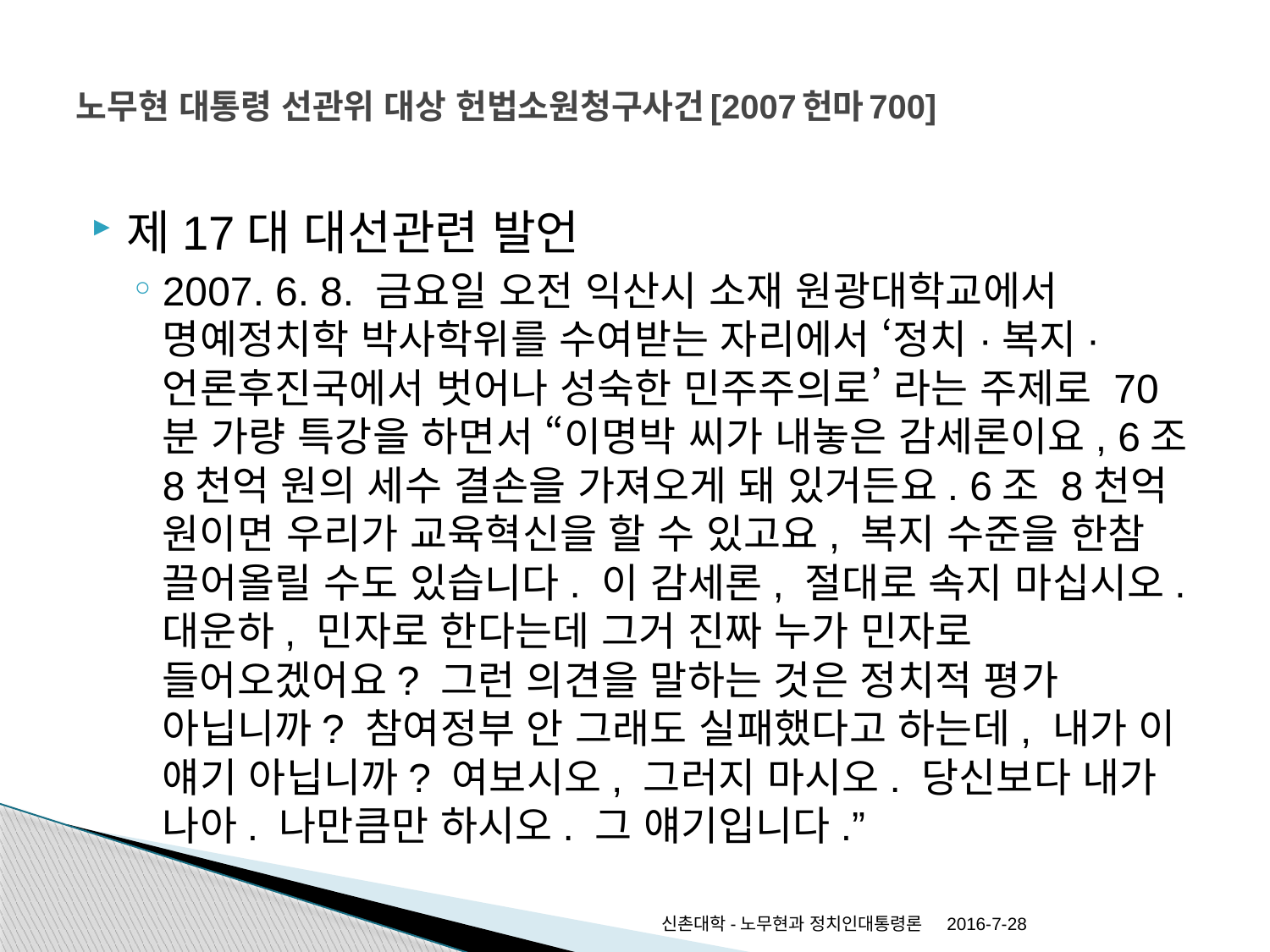

# 노무현 대통령 선관위 대상 헌법소원청구사건[2007헌마700]
제17대 대선관련 발언
2007. 6. 8. 금요일 오전 익산시 소재 원광대학교에서 명예정치학 박사학위를 수여받는 자리에서 ‘정치·복지·언론후진국에서 벗어나 성숙한 민주주의로’ 라는 주제로 70분 가량 특강을 하면서 “이명박 씨가 내놓은 감세론이요, 6조 8천억 원의 세수 결손을 가져오게 돼 있거든요. 6조 8천억 원이면 우리가 교육혁신을 할 수 있고요, 복지 수준을 한참 끌어올릴 수도 있습니다. 이 감세론, 절대로 속지 마십시오. 대운하, 민자로 한다는데 그거 진짜 누가 민자로 들어오겠어요? 그런 의견을 말하는 것은 정치적 평가 아닙니까? 참여정부 안 그래도 실패했다고 하는데, 내가 이 얘기 아닙니까? 여보시오, 그러지 마시오. 당신보다 내가 나아. 나만큼만 하시오. 그 얘기입니다.”

신촌대학-노무현과 정치인대통령론
2016-7-28